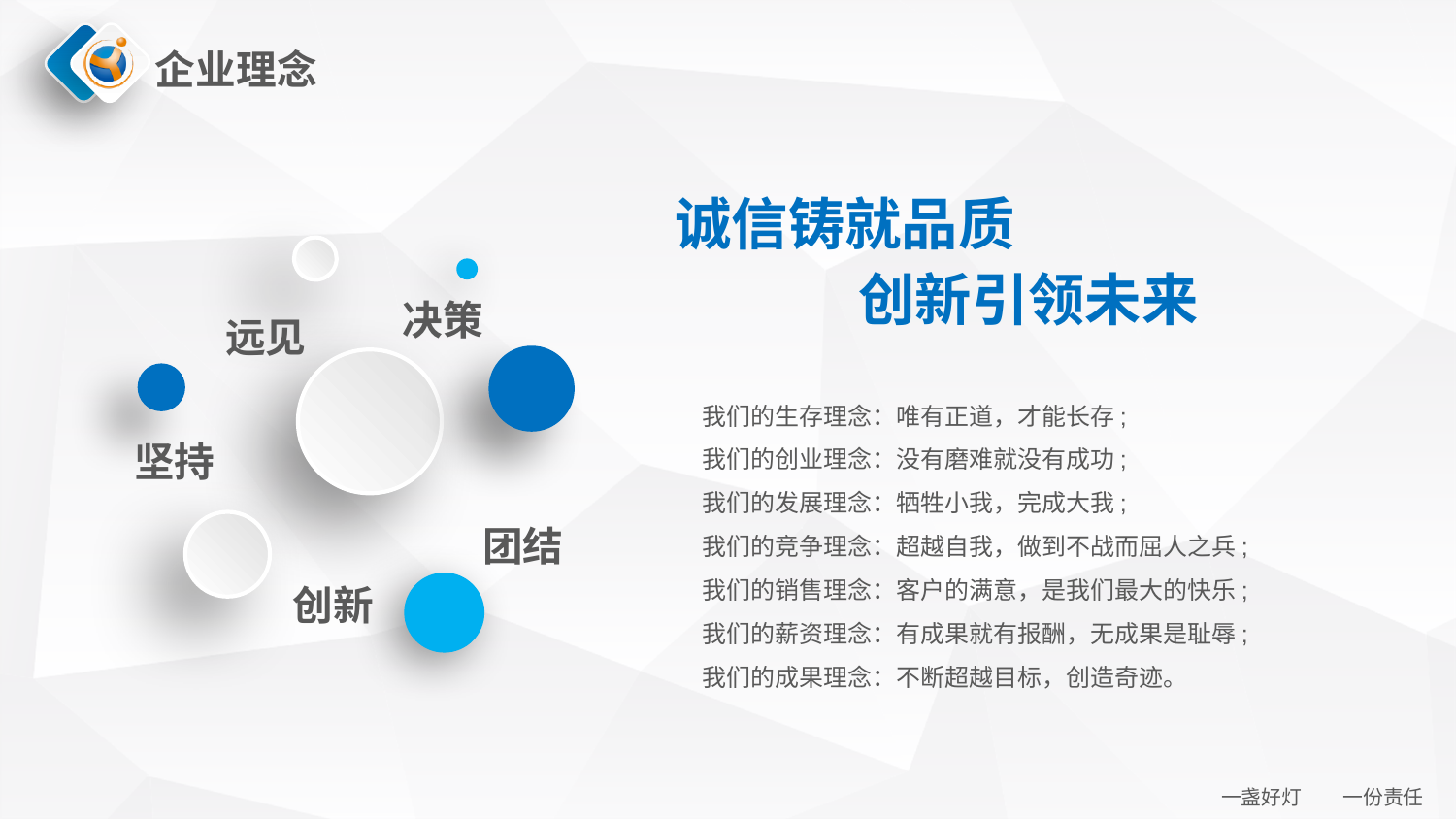

# 企业理念
诚信铸就品质

创新引领未来

决策
远见

我们的生存理念：唯有正道，才能长存;
我们的创业理念：没有磨难就没有成功;
我们的发展理念：牺牲小我，完成大我;
我们的竞争理念：超越自我，做到不战而屈人之兵;
我们的销售理念：客户的满意，是我们最大的快乐;
我们的薪资理念：有成果就有报酬，无成果是耻辱;
我们的成果理念：不断超越目标，创造奇迹。
坚持

团结
创新